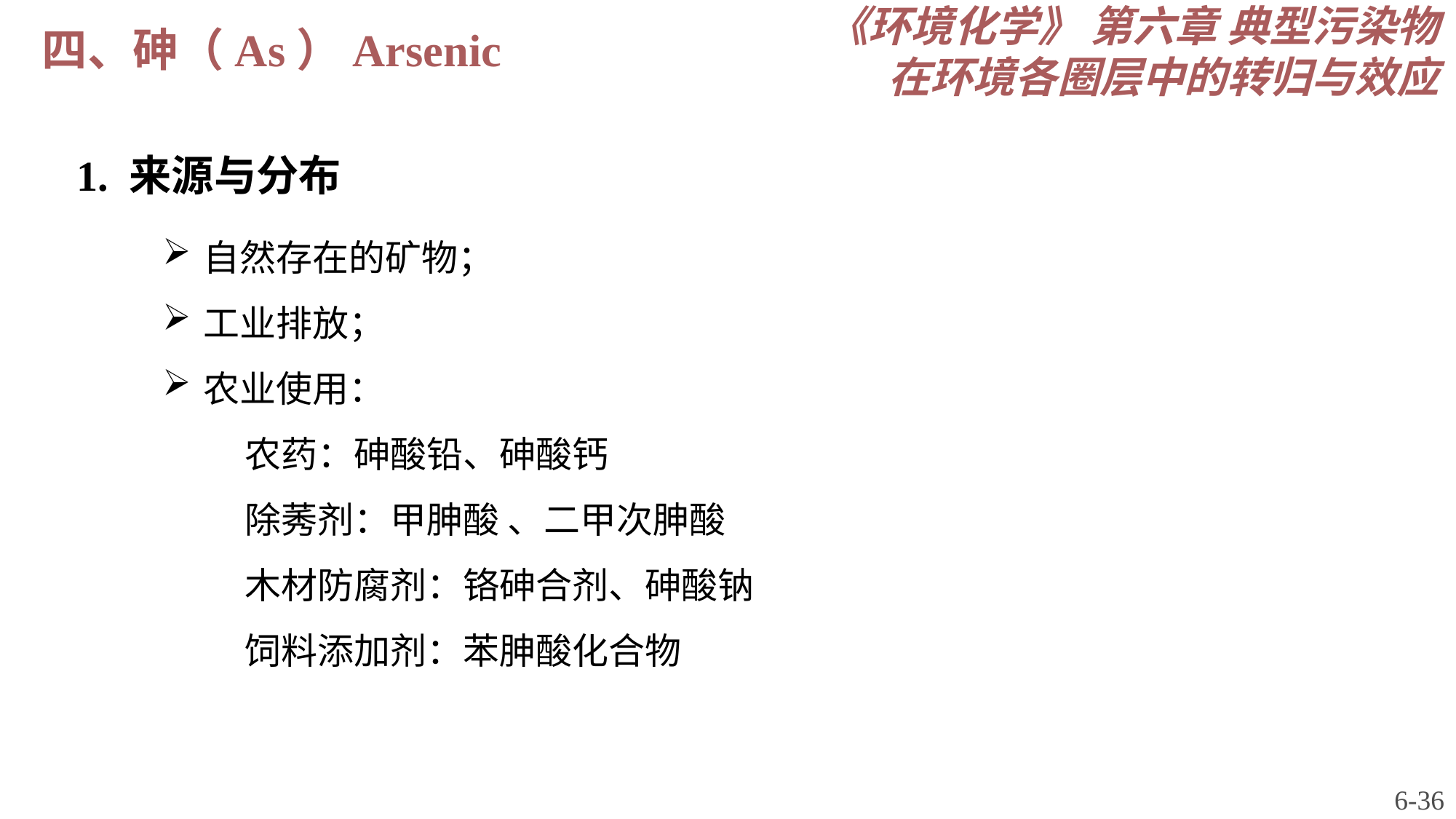

《环境化学》 第六章 典型污染物在环境各圈层中的转归与效应
四、砷（As）Arsenic
1. 来源与分布
自然存在的矿物；
工业排放；
农业使用：
         农药：砷酸铅、砷酸钙
         除莠剂：甲胂酸 、二甲次胂酸
         木材防腐剂：铬砷合剂、砷酸钠
         饲料添加剂：苯胂酸化合物
6-36